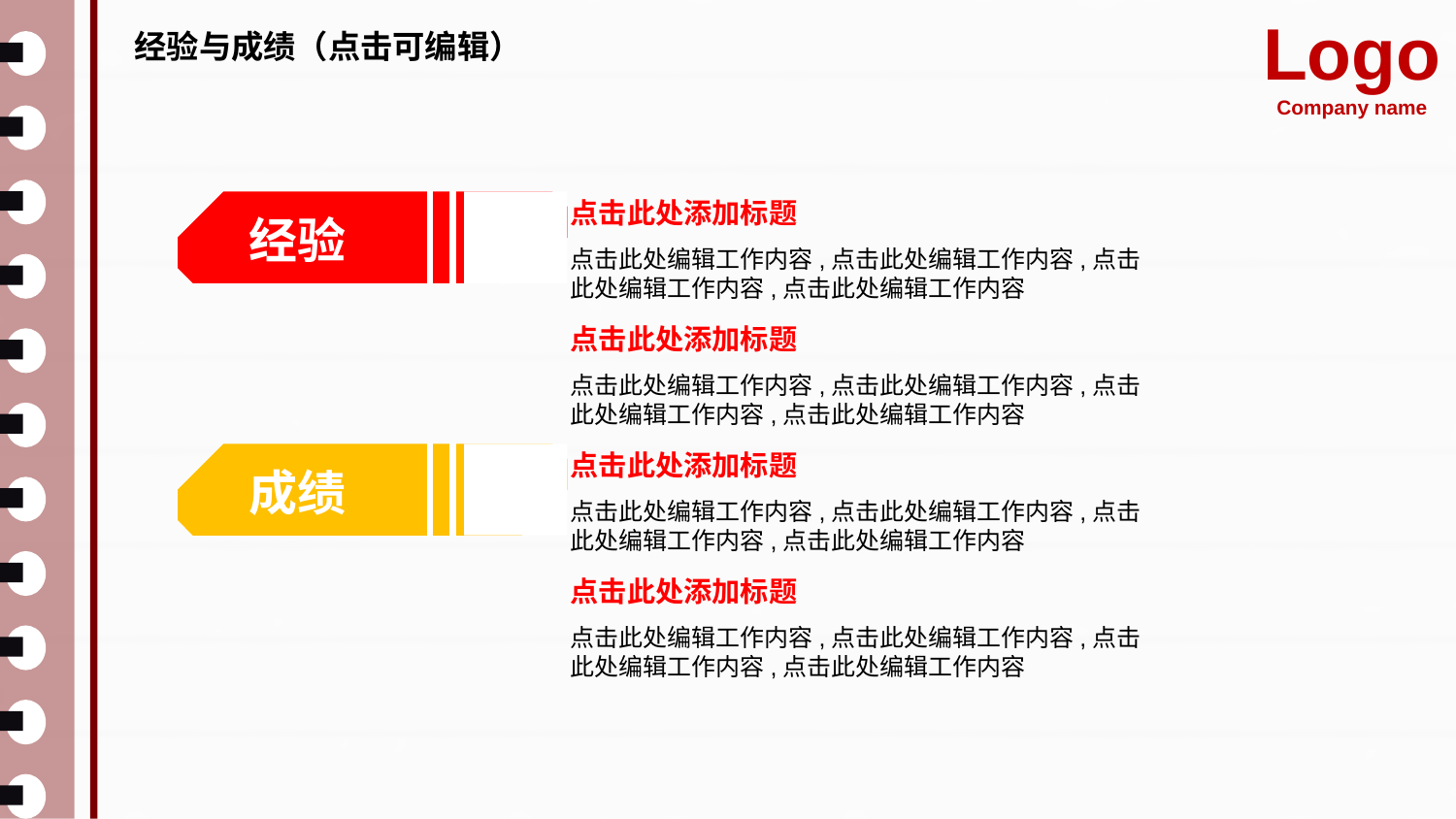

Logo
Company name
经验与成绩（点击可编辑）

点击此处添加标题

经验

点击此处编辑工作内容,点击此处编辑工作内容,点击此处编辑工作内容,点击此处编辑工作内容

点击此处添加标题

点击此处编辑工作内容,点击此处编辑工作内容,点击此处编辑工作内容,点击此处编辑工作内容

点击此处添加标题

成绩

点击此处编辑工作内容,点击此处编辑工作内容,点击此处编辑工作内容,点击此处编辑工作内容

点击此处添加标题
点击此处编辑工作内容,点击此处编辑工作内容,点击此处编辑工作内容,点击此处编辑工作内容